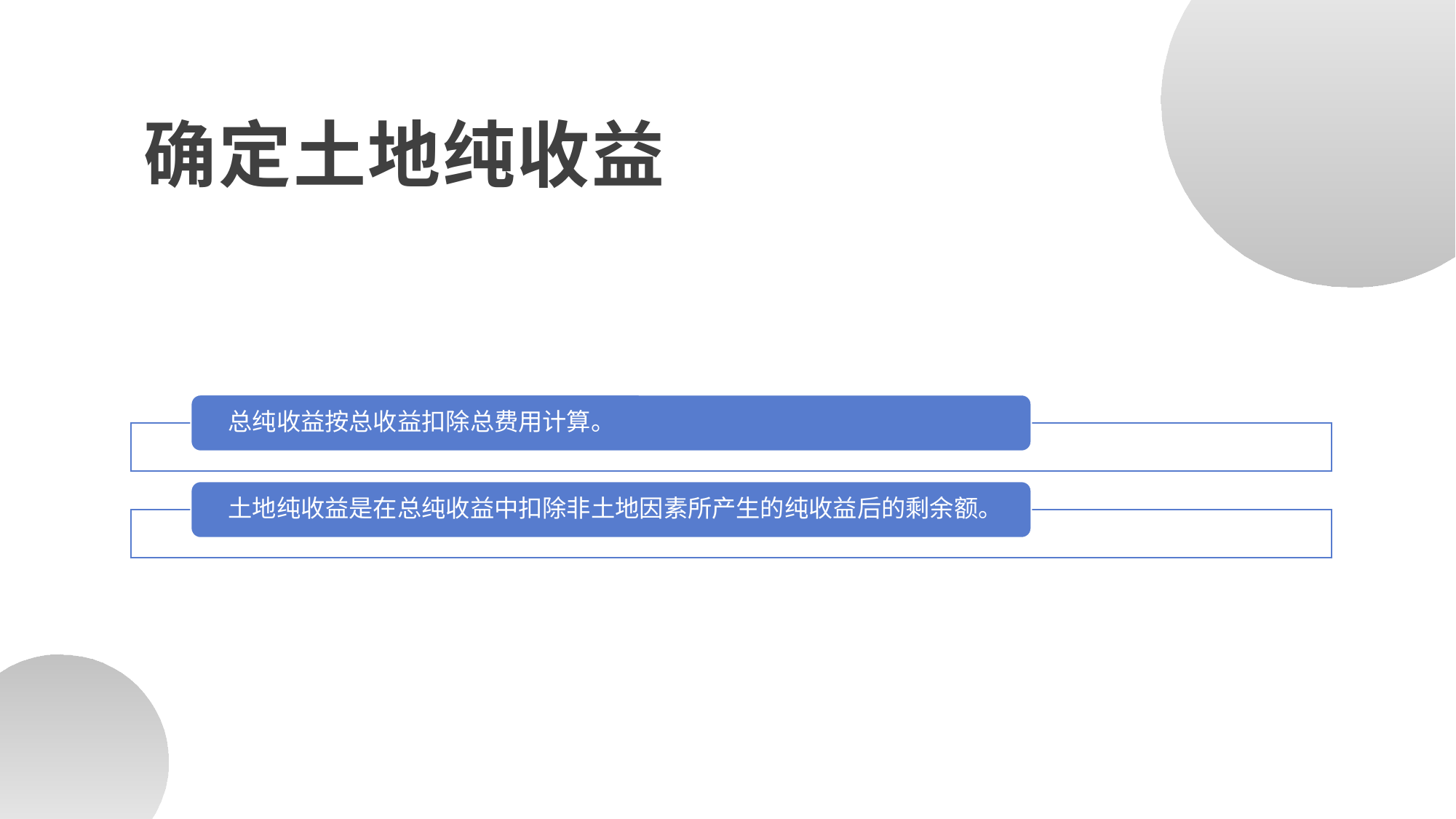

确定土地纯收益
总纯收益按总收益扣除总费用计算。
土地纯收益是在总纯收益中扣除非土地因素所产生的纯收益后的剩余额。